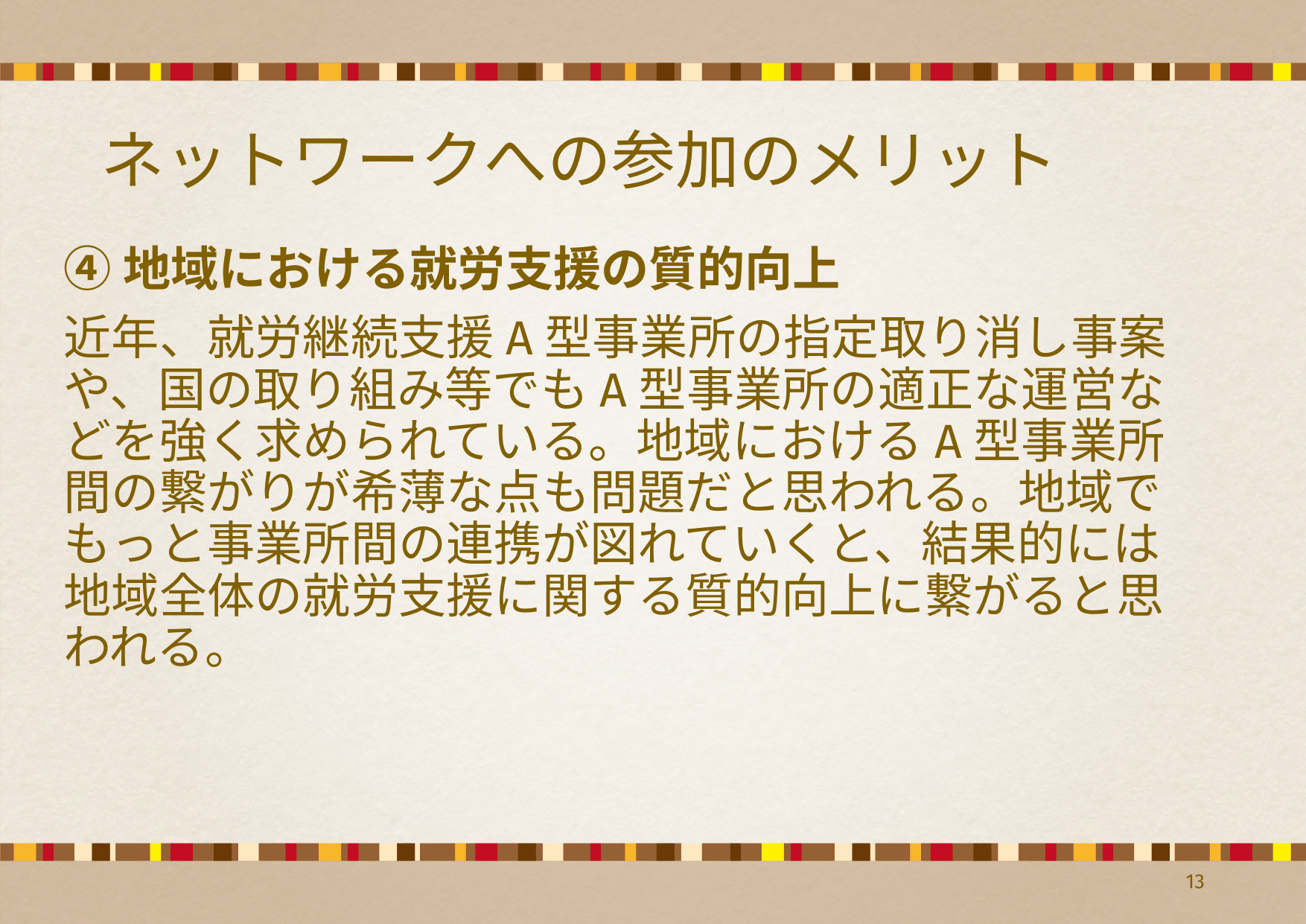

# ネットワークへの参加のメリット
④地域における就労支援の質的向上
近年、就労継続支援A型事業所の指定取り消し事案や、国の取り組み等でもA型事業所の適正な運営などを強く求められている。地域におけるA型事業所間の繋がりが希薄な点も問題だと思われる。地域でもっと事業所間の連携が図れていくと、結果的には地域全体の就労支援に関する質的向上に繋がると思われる。
13